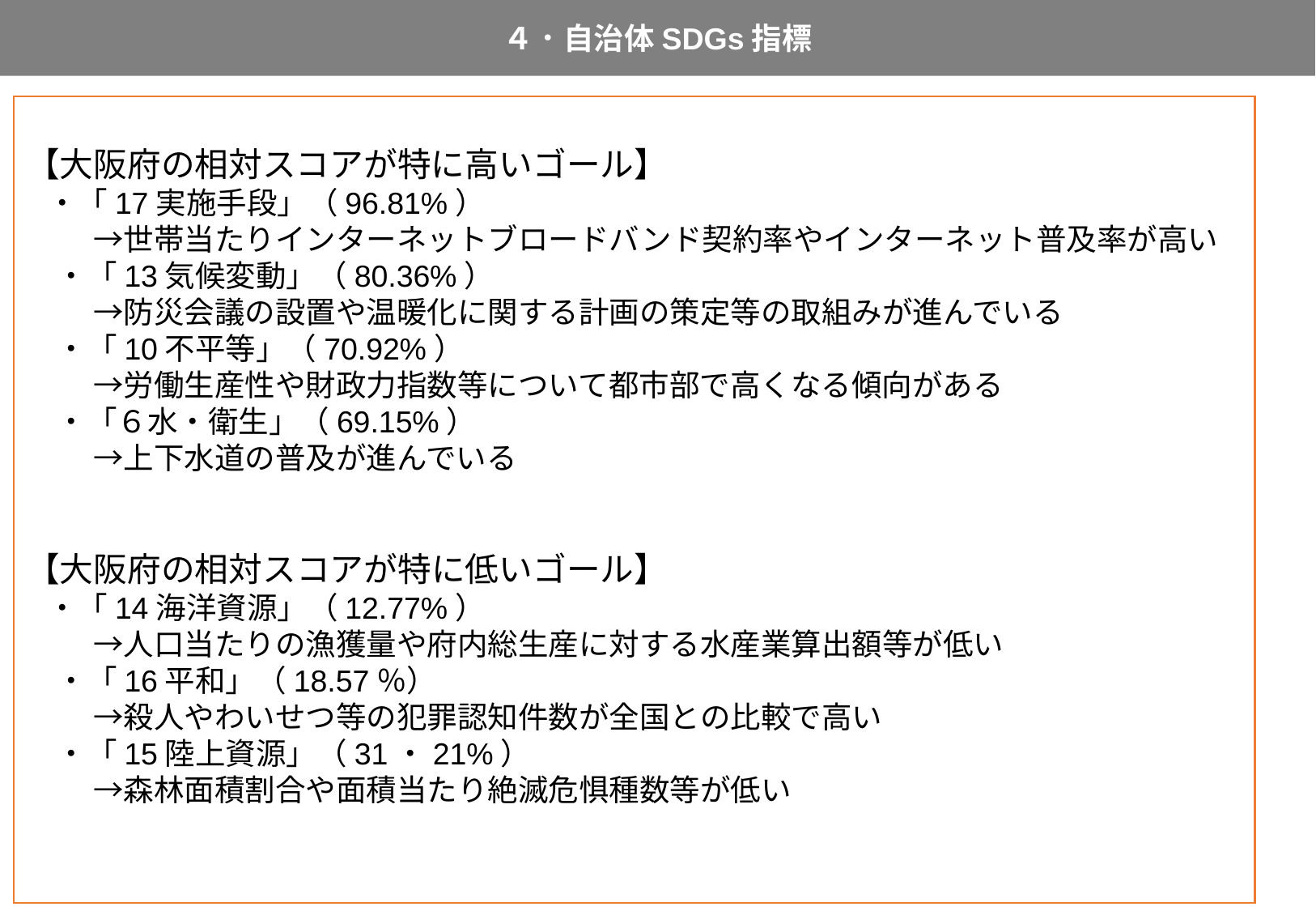

４．自治体SDGs指標
8

【大阪府の相対スコアが特に高いゴール】
  ・「17実施手段」（96.81%）
　　 →世帯当たりインターネットブロードバンド契約率やインターネット普及率が高い
　・「13気候変動」（80.36%）
　　 →防災会議の設置や温暖化に関する計画の策定等の取組みが進んでいる
　・「10不平等」（70.92%）
　　 →労働生産性や財政力指数等について都市部で高くなる傾向がある
　・「６水・衛生」（69.15%）
　　 →上下水道の普及が進んでいる

【大阪府の相対スコアが特に低いゴール】
  ・「14海洋資源」（12.77%）
　 　→人口当たりの漁獲量や府内総生産に対する水産業算出額等が低い
　・「16平和」（18.57％）
　　 →殺人やわいせつ等の犯罪認知件数が全国との比較で高い
　・「15陸上資源」（31・21%）
　　 →森林面積割合や面積当たり絶滅危惧種数等が低い